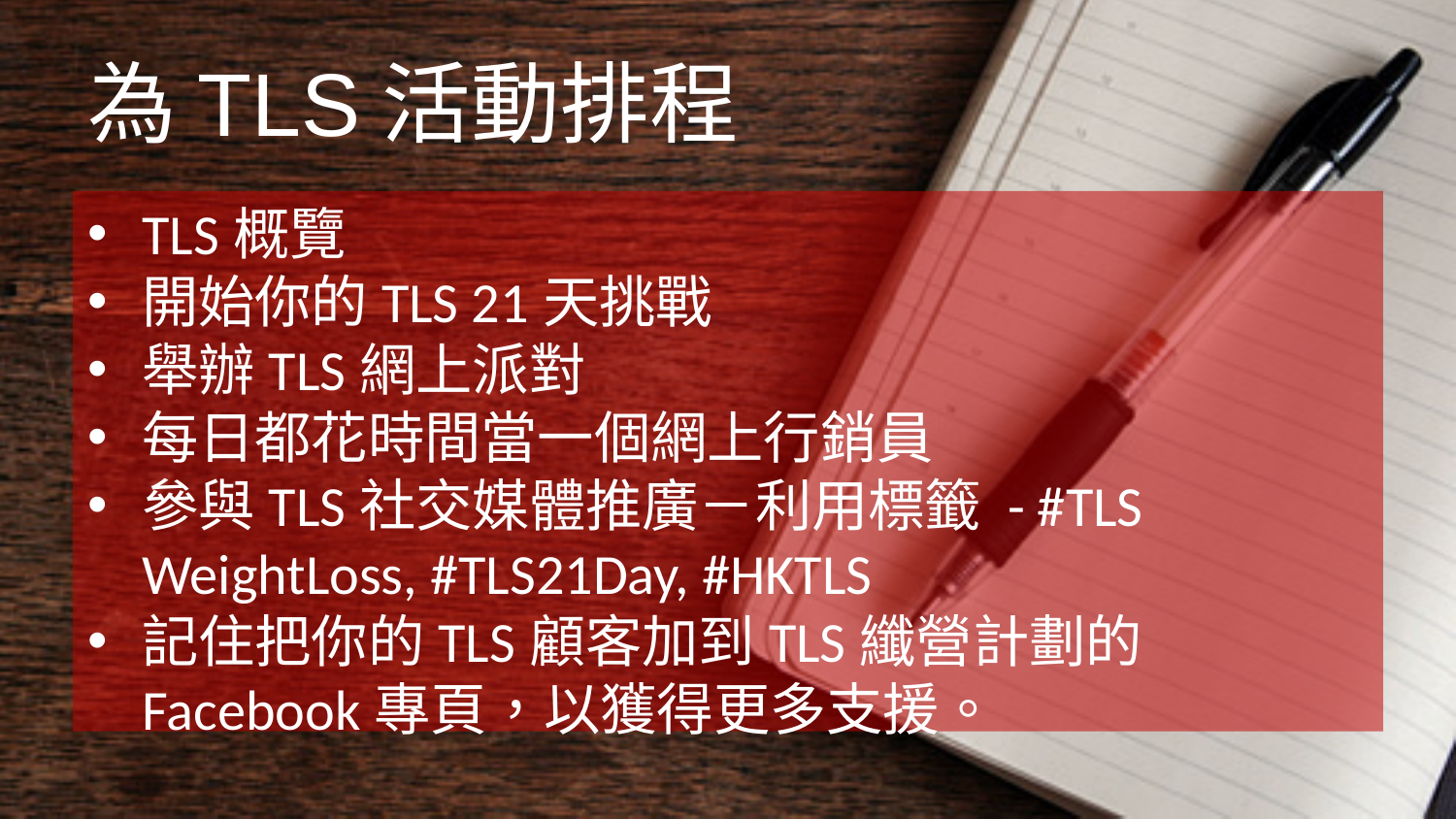

為TLS活動排程
TLS概覽
開始你的TLS 21天挑戰
舉辦TLS網上派對
每日都花時間當一個網上行銷員
參與TLS社交媒體推廣－利用標籤 - #TLS WeightLoss, #TLS21Day, #HKTLS
記住把你的TLS顧客加到TLS纖營計劃的Facebook專頁，以獲得更多支援。